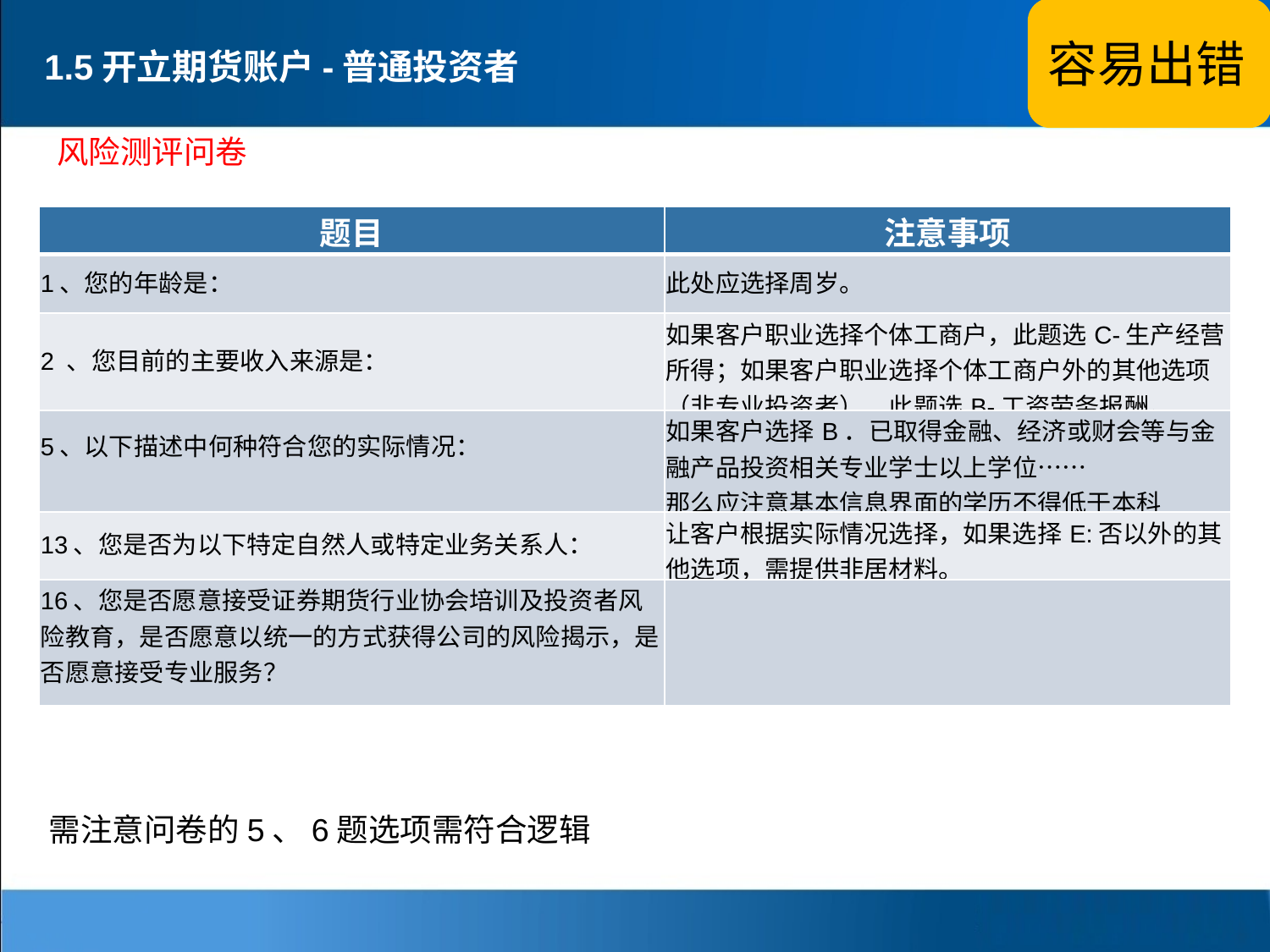

容易出错
1.5开立期货账户-普通投资者
风险测评问卷
| 题目 | 注意事项 |
| --- | --- |
| 1、您的年龄是： | 此处应选择周岁。 |
| 2 、您目前的主要收入来源是： | 如果客户职业选择个体工商户，此题选C-生产经营所得；如果客户职业选择个体工商户外的其他选项（非专业投资者），此题选B-工资劳务报酬。 |
| 5、以下描述中何种符合您的实际情况： | 如果客户选择B．已取得金融、经济或财会等与金融产品投资相关专业学士以上学位…… 那么应注意基本信息界面的学历不得低于本科 |
| 13、您是否为以下特定自然人或特定业务关系人： | 让客户根据实际情况选择，如果选择E:否以外的其他选项，需提供非居材料。 |
| 16、您是否愿意接受证券期货行业协会培训及投资者风险教育，是否愿意以统一的方式获得公司的风险揭示，是否愿意接受专业服务？ |  |
需注意问卷的5、6题选项需符合逻辑